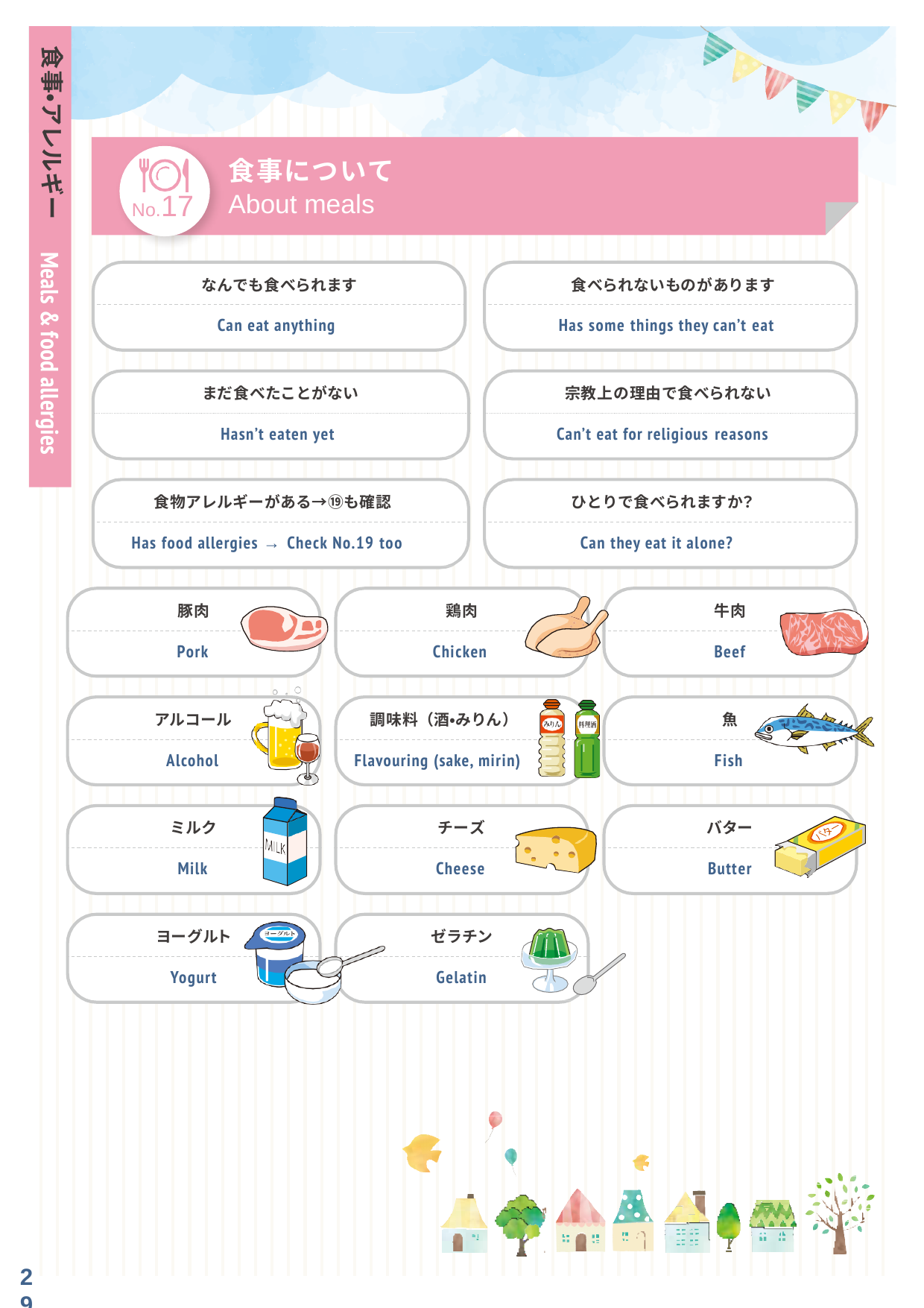

食事・アレルギー

食事について
About meals

No.17
Meals & food allergies

なんでも食べられます
食べられないものがあります

Can eat anything
Has some things they can’t eat

まだ食べたことがない
宗教上の理由で食べられない
Hasn’t eaten yet
Can’t eat for religious reasons

食物アレルギーがある→⑲も確認
ひとりで食べられますか？
Has food allergies → Check No.19 too
Can they eat it alone?

豚肉
鶏肉
牛肉

Pork
Chicken
Beef

アルコール
調味料（酒・みりん）
魚
Alcohol
Flavouring (sake, mirin)
Fish

ミルク
チーズ
バター

Milk
Cheese
Butter

ヨーグルト
ゼラチン
Yogurt
Gelatin

29